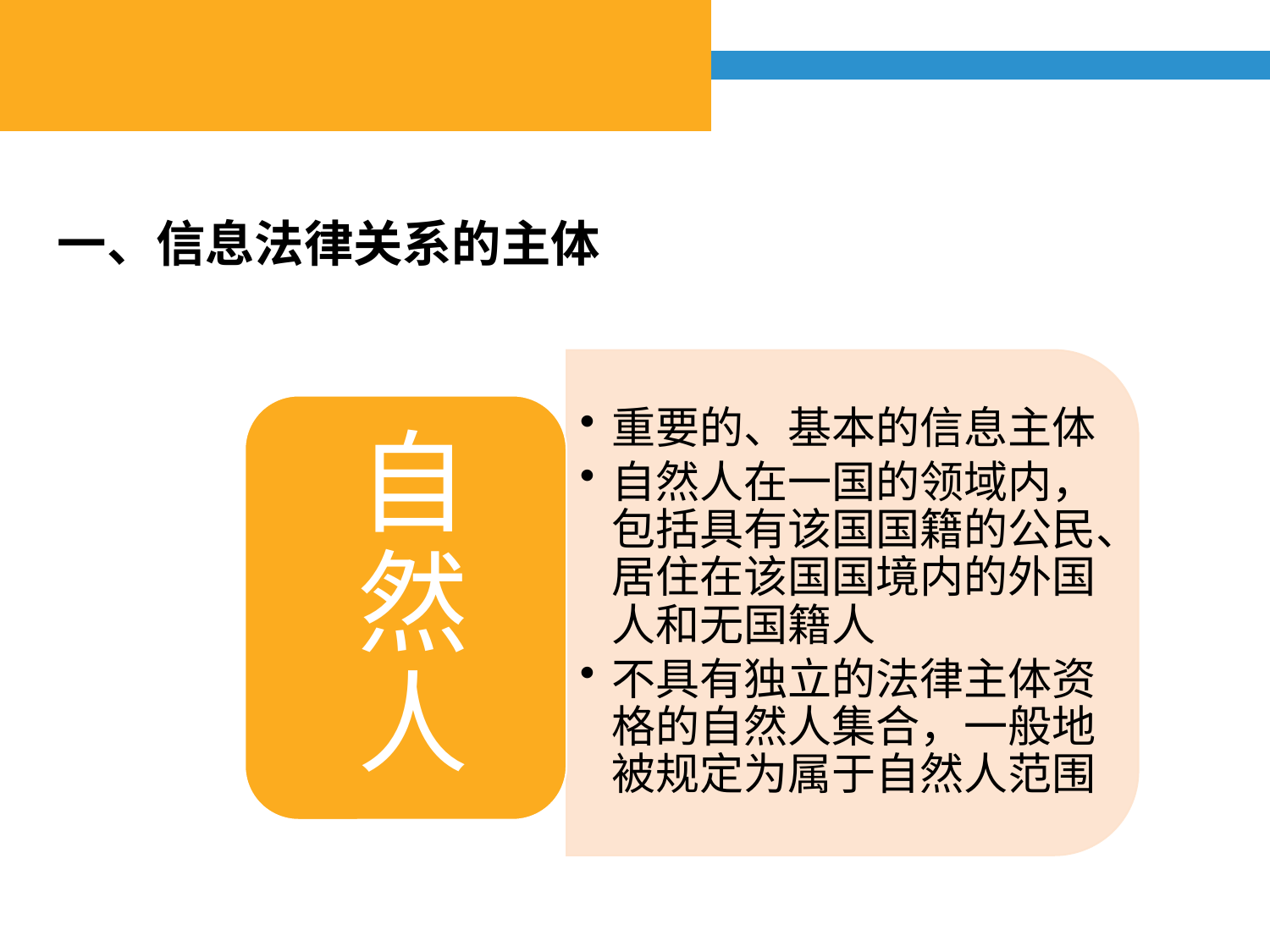

一、信息法律关系的主体

重要的、基本的信息主体
自然人在一国的领域内，包括具有该国国籍的公民、居住在该国国境内的外国人和无国籍人
不具有独立的法律主体资格的自然人集合，一般地被规定为属于自然人范围
自然人